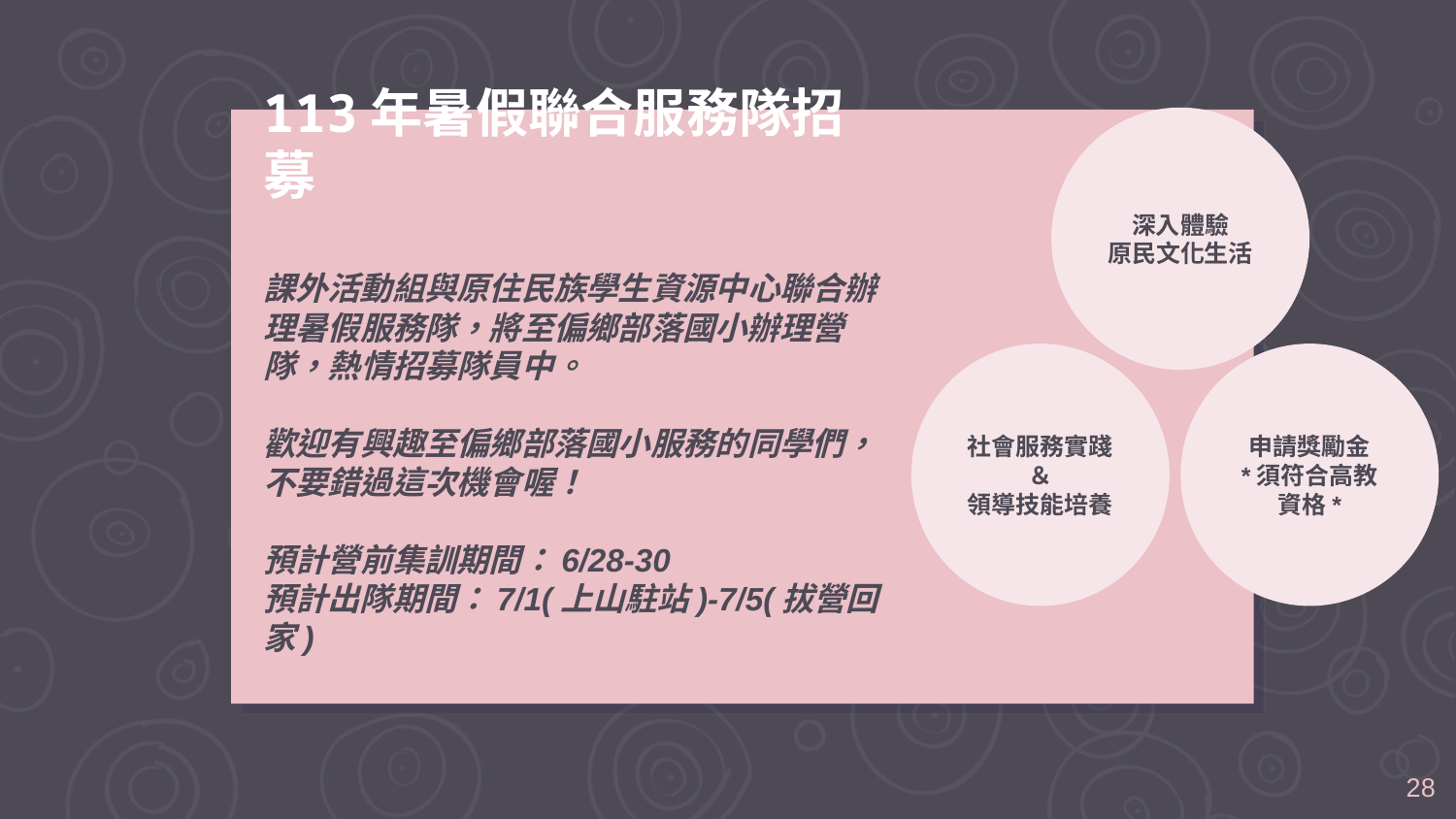

深入體驗
原民文化生活
113年暑假聯合服務隊招募
課外活動組與原住民族學生資源中心聯合辦理暑假服務隊，將至偏鄉部落國小辦理營隊，熱情招募隊員中。
歡迎有興趣至偏鄉部落國小服務的同學們，不要錯過這次機會喔！
預計營前集訓期間：6/28-30
預計出隊期間：7/1(上山駐站)-7/5(拔營回家)
社會服務實踐
＆
領導技能培養
申請獎勵金
*須符合高教資格*
28